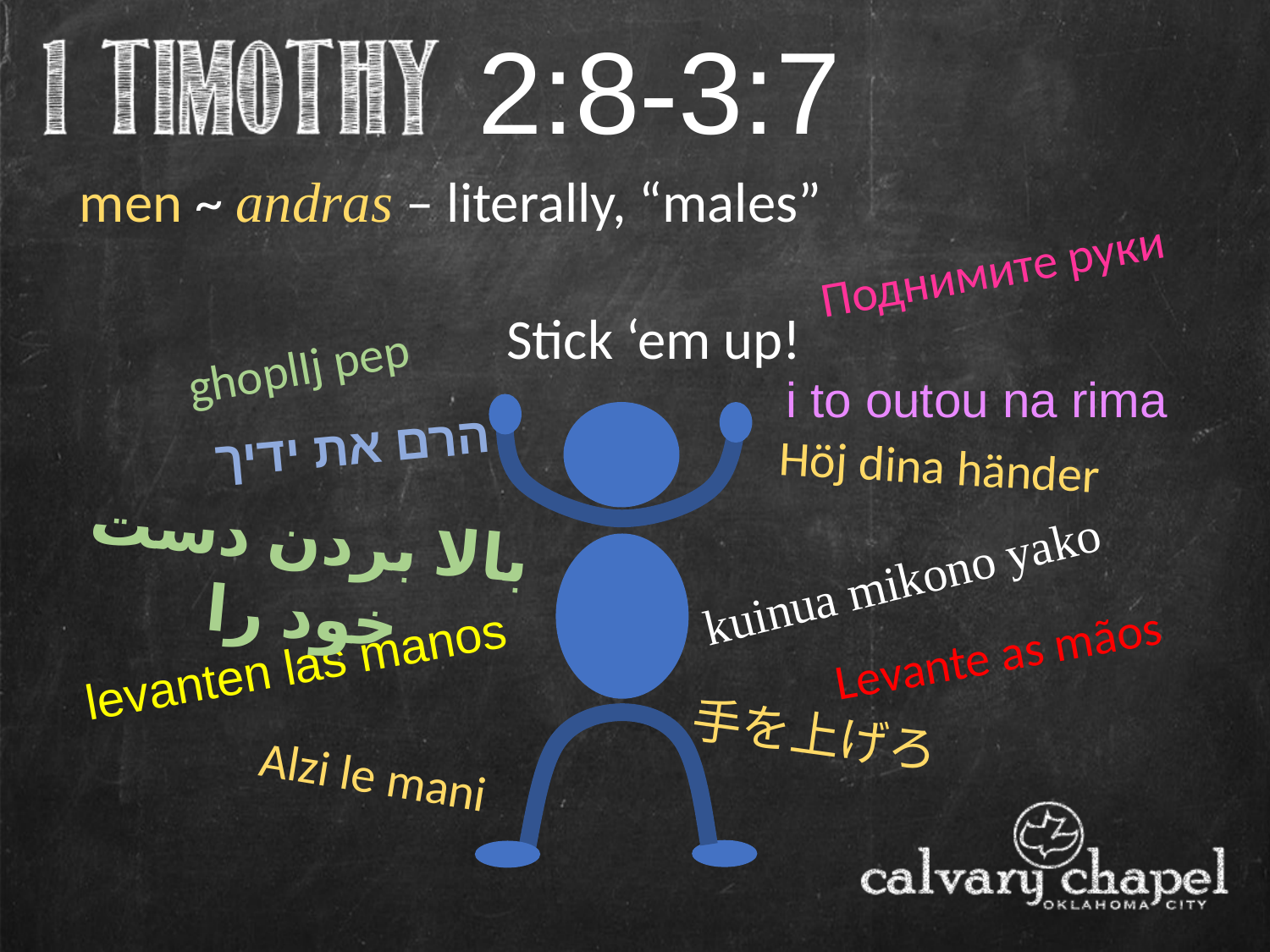

2:8-3:7
men ~ andras – literally, “males”
Поднимите руки
Stick ‘em up!
ghoplIj pep
i to outou na rima

הרם את ידיך
Höj dina händer
بالا بردن دست خود را
kuinua mikono yako
Levante as mãos
levanten las manos
手を上げろ
Alzi le mani